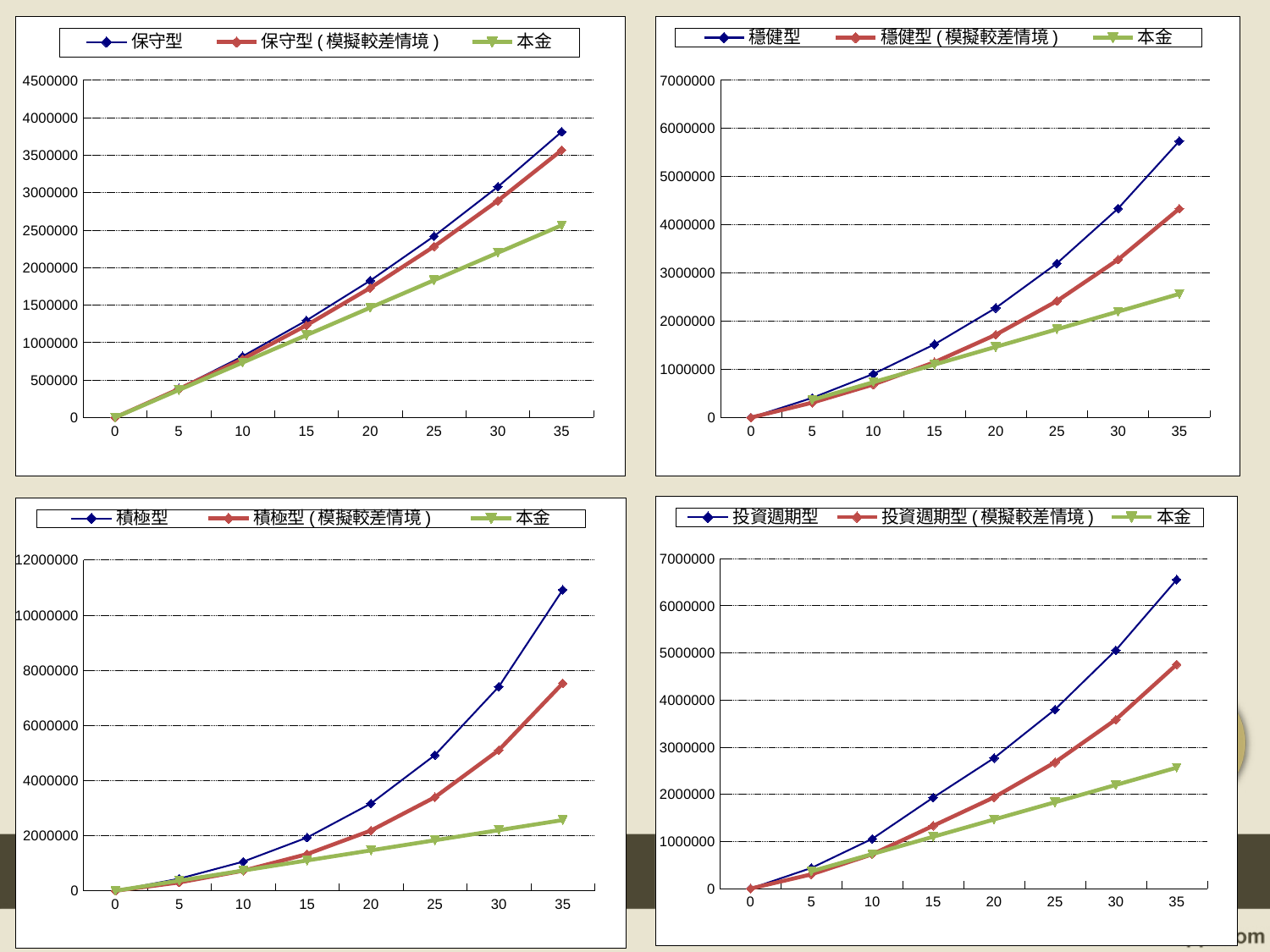

### Chart

| Category | 保守型 | 保守型(模擬較差情境) | 本金 |
|---|---|---|---|
| 0 | 0.0 | 0.0 | 0.0 |
| 5 | 386188.79296792706 | 379369.4482482167 | 366240.0 |
| 10 | 815950.5732340744 | 778032.9491432479 | 732480.0 |
| 15 | 1294201.6026285698 | 1229718.2457663391 | 1098720.0 |
| 20 | 1826412.8359663715 | 1729115.3683346584 | 1464960.0 |
| 25 | 2418672.5060596233 | 2281264.1495636967 | 1831200.0 |
| 30 | 3077755.7700844705 | 2891736.783136001 | 2197440.0 |
| 35 | 3811202.2140222327 | 3566694.0573532106 | 2563680.0 |

### Chart

| Category | 穩健型 | 穩健型(模擬較差情境) | 本金 |
|---|---|---|---|
| 0 | 0.0 | 0.0 | None |
| 5 | 406024.39909542655 | 306751.43351659476 | 366240.0 |
| 10 | 905000.7567820917 | 683728.0717488703 | 732480.0 |
| 15 | 1518208.7464618816 | 1147006.7079519515 | 1098720.0 |
| 20 | 2271799.6387246693 | 1716344.6270564878 | 1464960.0 |
| 25 | 3197911.5656060763 | 2416022.187815391 | 1831200.0 |
| 30 | 4336040.104469713 | 3275878.2989268685 | 2197440.0 |
| 35 | 5734722.632334138 | 4332582.948728442 | 2563680.0 |

### Chart

| Category | 投資週期型 | 投資週期型(模擬較差情境) | 本金 |
|---|---|---|---|
| 0 | 0.0 | 0.0 | None |
| 5 | 436663.90956504404 | 300992.4328631849 | 366240.0 |
| 10 | 1054767.22065899 | 727051.0452002418 | 732480.0 |
| 15 | 1929700.3095095365 | 1330142.4233449236 | 1098720.0 |
| 20 | 2768510.208062495 | 1935212.9016375954 | 1464960.0 |
| 25 | 3797335.4732486964 | 2677414.3918093015 | 1831200.0 |
| 30 | 5055011.14757009 | 3584645.6610307917 | 2197440.0 |
| 35 | 6553011.378336476 | 4753318.380580685 | 2563680.0 |

### Chart

| Category | 積極型 | 積極型(模擬較差情境) | 本金 |
|---|---|---|---|
| 0 | 0.0 | 0.0 | 0.0 |
| 5 | 436663.90956504404 | 300992.4328631849 | 366240.0 |
| 10 | 1054767.22065899 | 727051.0452002418 | 732480.0 |
| 15 | 1929700.3095095365 | 1330142.4233449236 | 1098720.0 |
| 20 | 3168179.2113790796 | 2183825.9304035995 | 1464960.0 |
| 25 | 4921261.829835165 | 3392225.7793053794 | 1831200.0 |
| 30 | 7402772.546322588 | 5102731.11618016 | 2197440.0 |
| 35 | 10915382.489067383 | 7523973.149714148 | 2563680.0 |